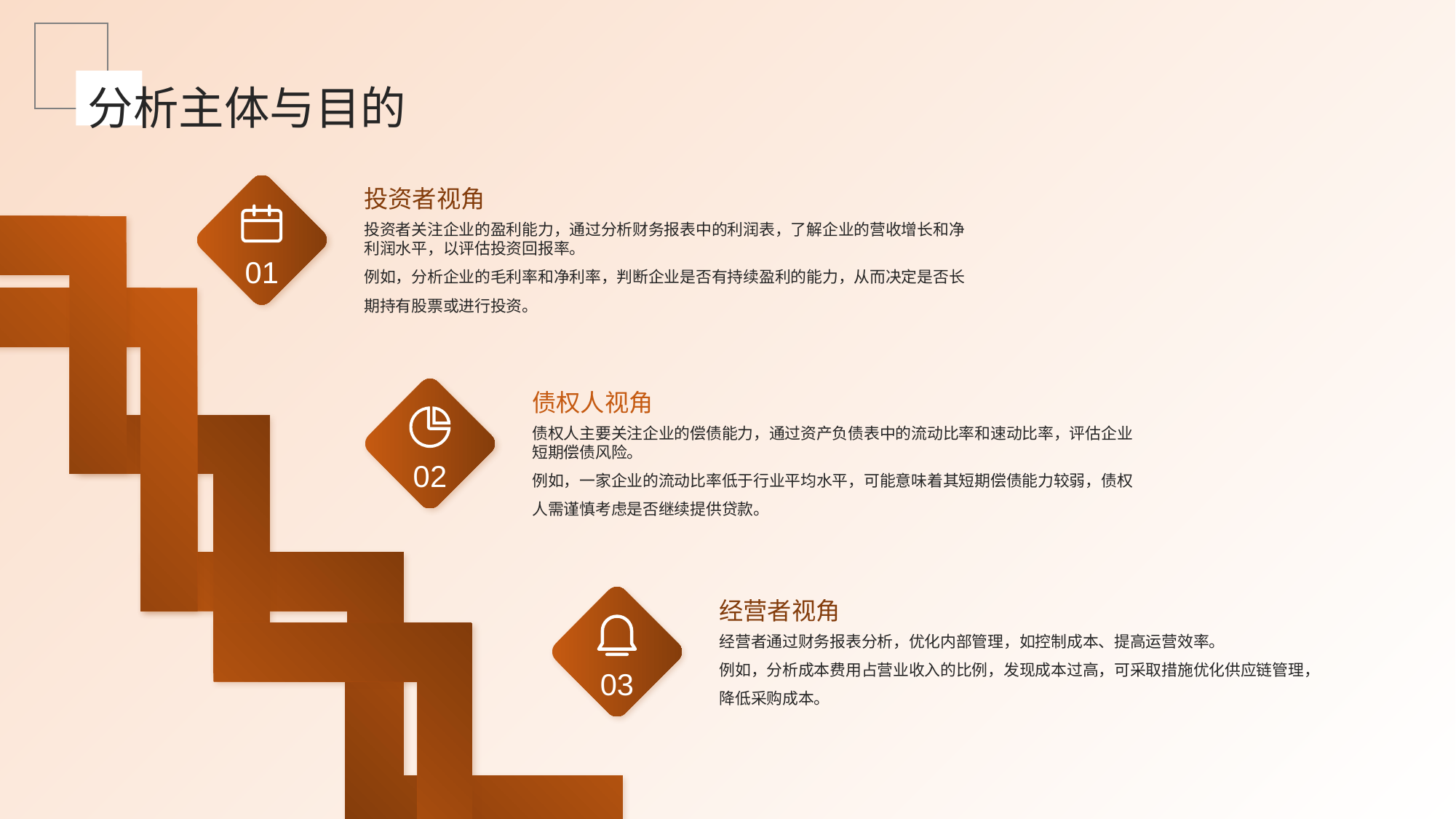

分析主体与目的
投资者视角

投资者关注企业的盈利能力，通过分析财务报表中的利润表，了解企业的营收增长和净利润水平，以评估投资回报率。
例如，分析企业的毛利率和净利率，判断企业是否有持续盈利的能力，从而决定是否长期持有股票或进行投资。
01

债权人视角

债权人主要关注企业的偿债能力，通过资产负债表中的流动比率和速动比率，评估企业短期偿债风险。
例如，一家企业的流动比率低于行业平均水平，可能意味着其短期偿债能力较弱，债权人需谨慎考虑是否继续提供贷款。
02

经营者视角

经营者通过财务报表分析，优化内部管理，如控制成本、提高运营效率。
例如，分析成本费用占营业收入的比例，发现成本过高，可采取措施优化供应链管理，降低采购成本。
03